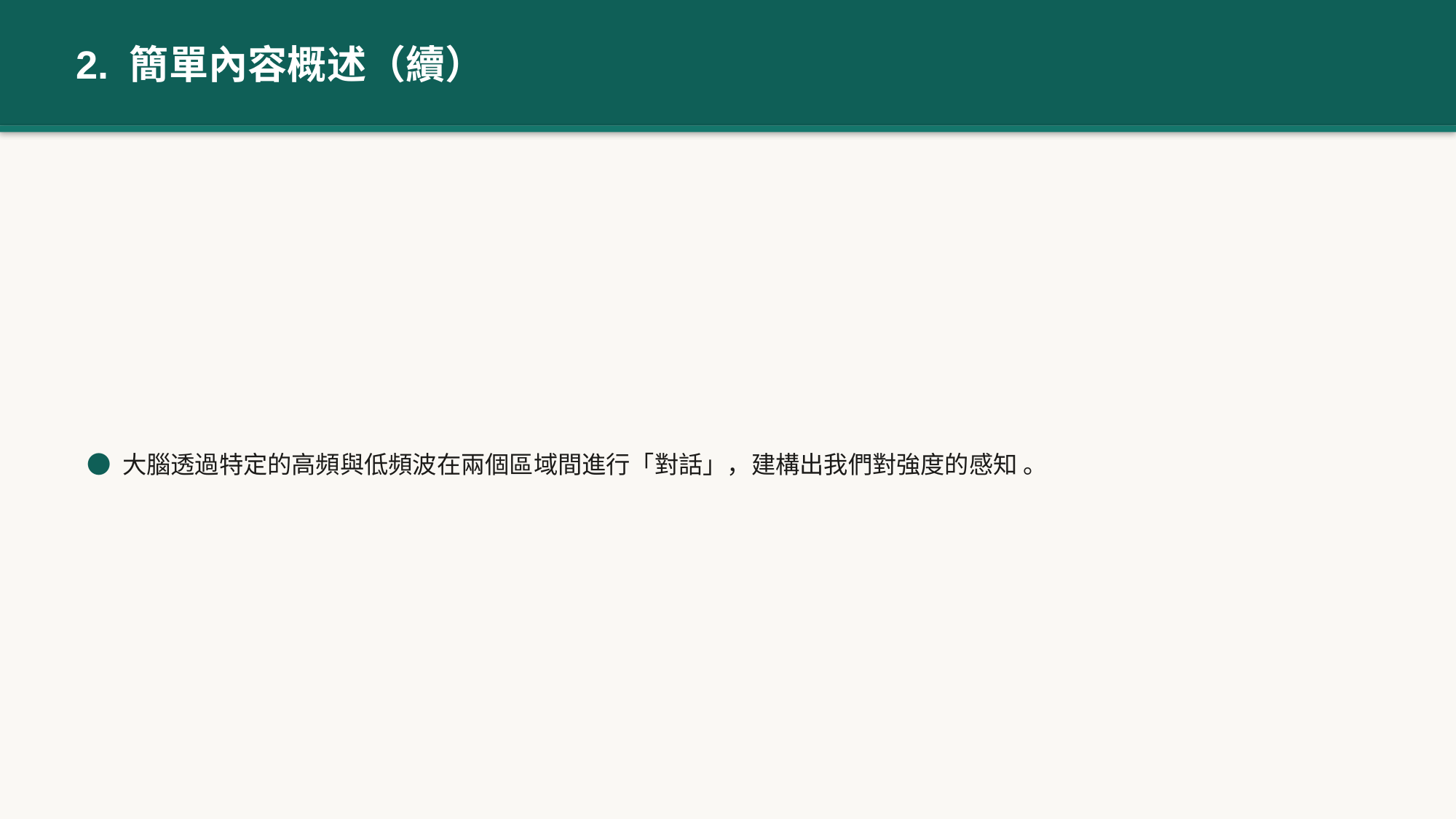

2. 簡單內容概述（續）

● 大腦透過特定的高頻與低頻波在兩個區域間進行「對話」，建構出我們對強度的感知 。